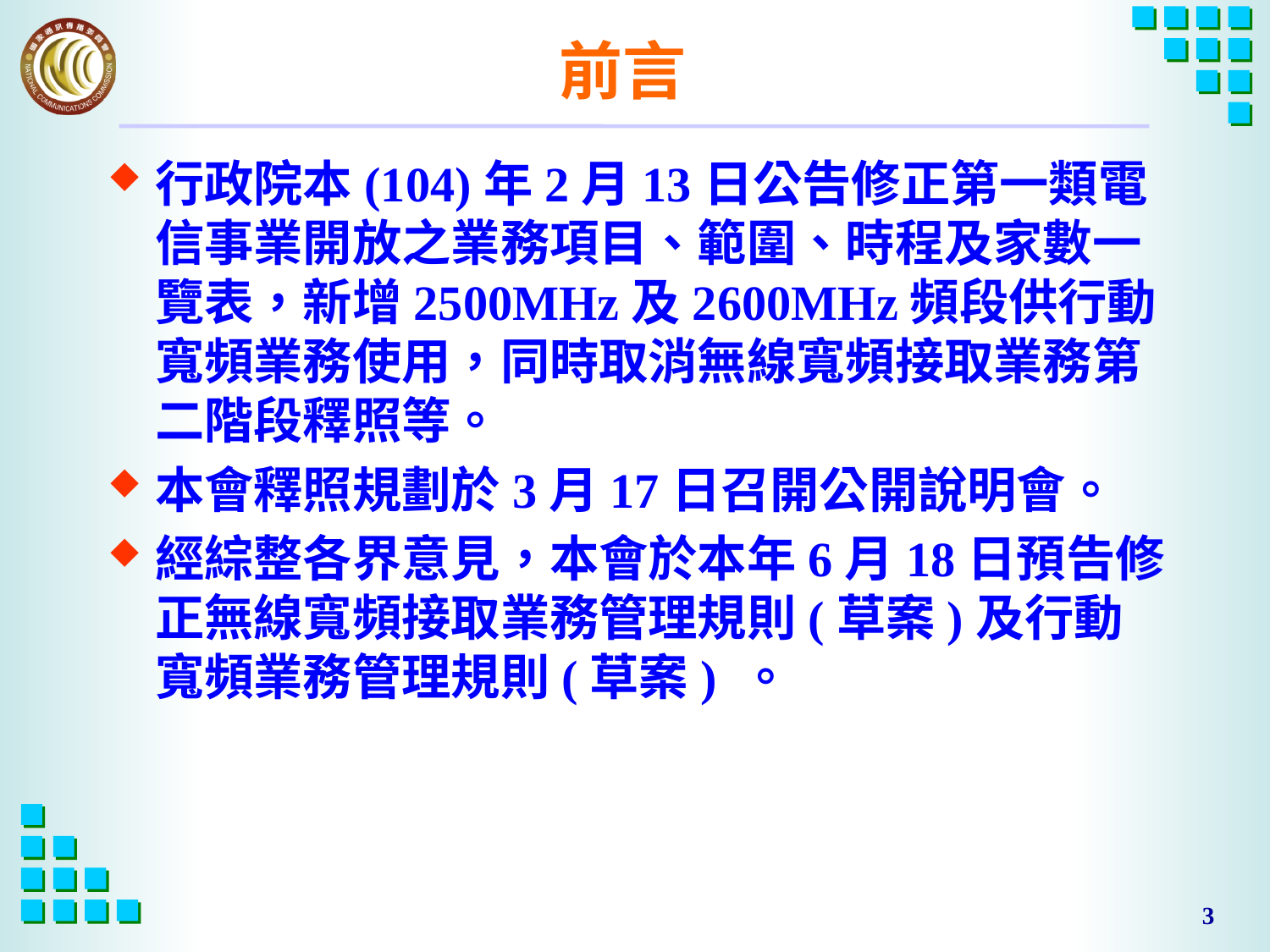

# 前言
行政院本(104)年2月13日公告修正第一類電信事業開放之業務項目、範圍、時程及家數一覽表，新增2500MHz及2600MHz頻段供行動寬頻業務使用，同時取消無線寬頻接取業務第二階段釋照等。
本會釋照規劃於3月17日召開公開說明會。
經綜整各界意見，本會於本年6月18日預告修正無線寬頻接取業務管理規則(草案)及行動寬頻業務管理規則(草案) 。